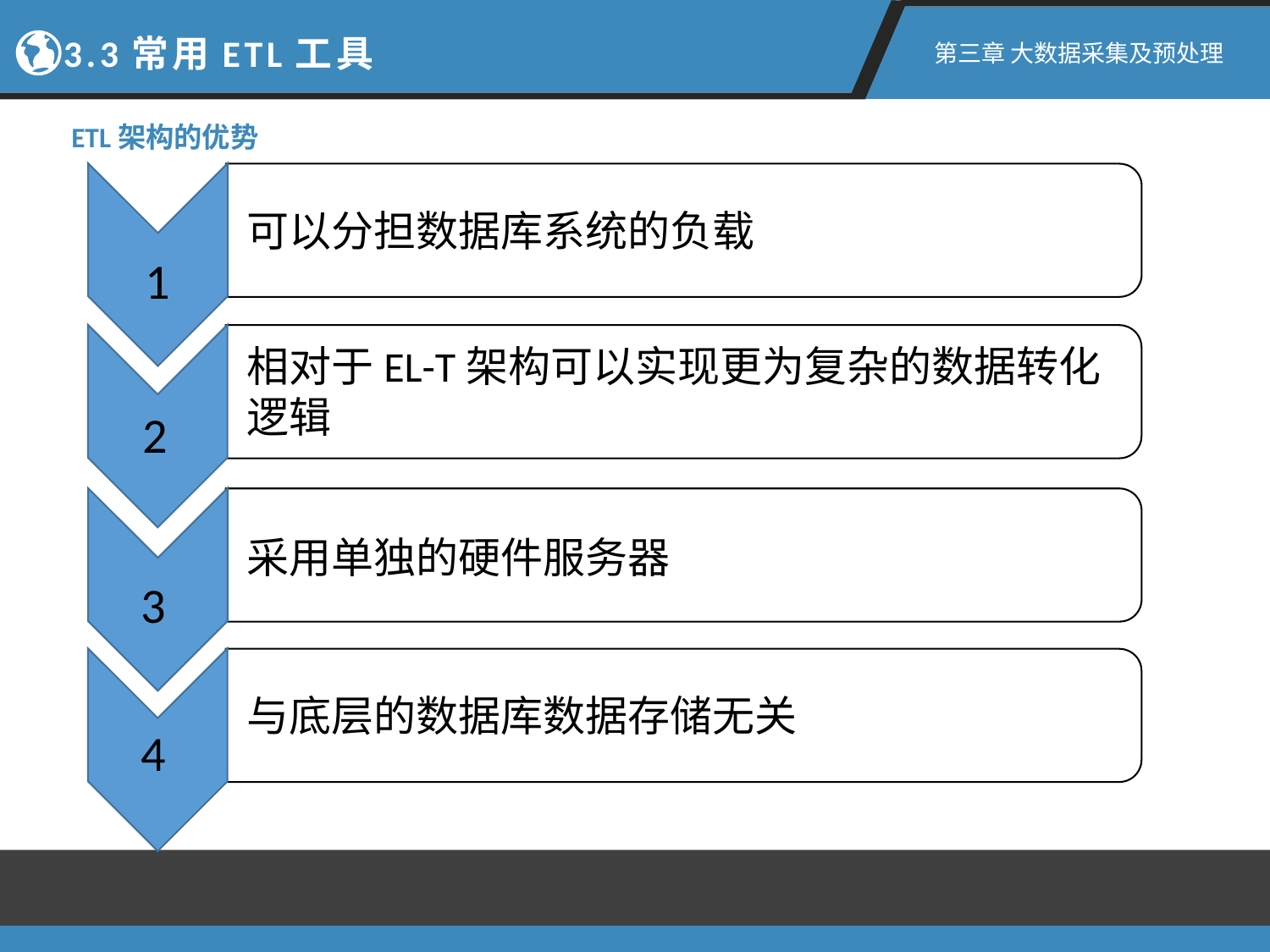

3.3常用ETL工具

第三章 大数据采集及预处理
ETL架构的优势

可以分担数据库系统的负载
1

相对于EL-T架构可以实现更为复杂的数据转化逻辑

2

采用单独的硬件服务器
3

与底层的数据库数据存储无关
4